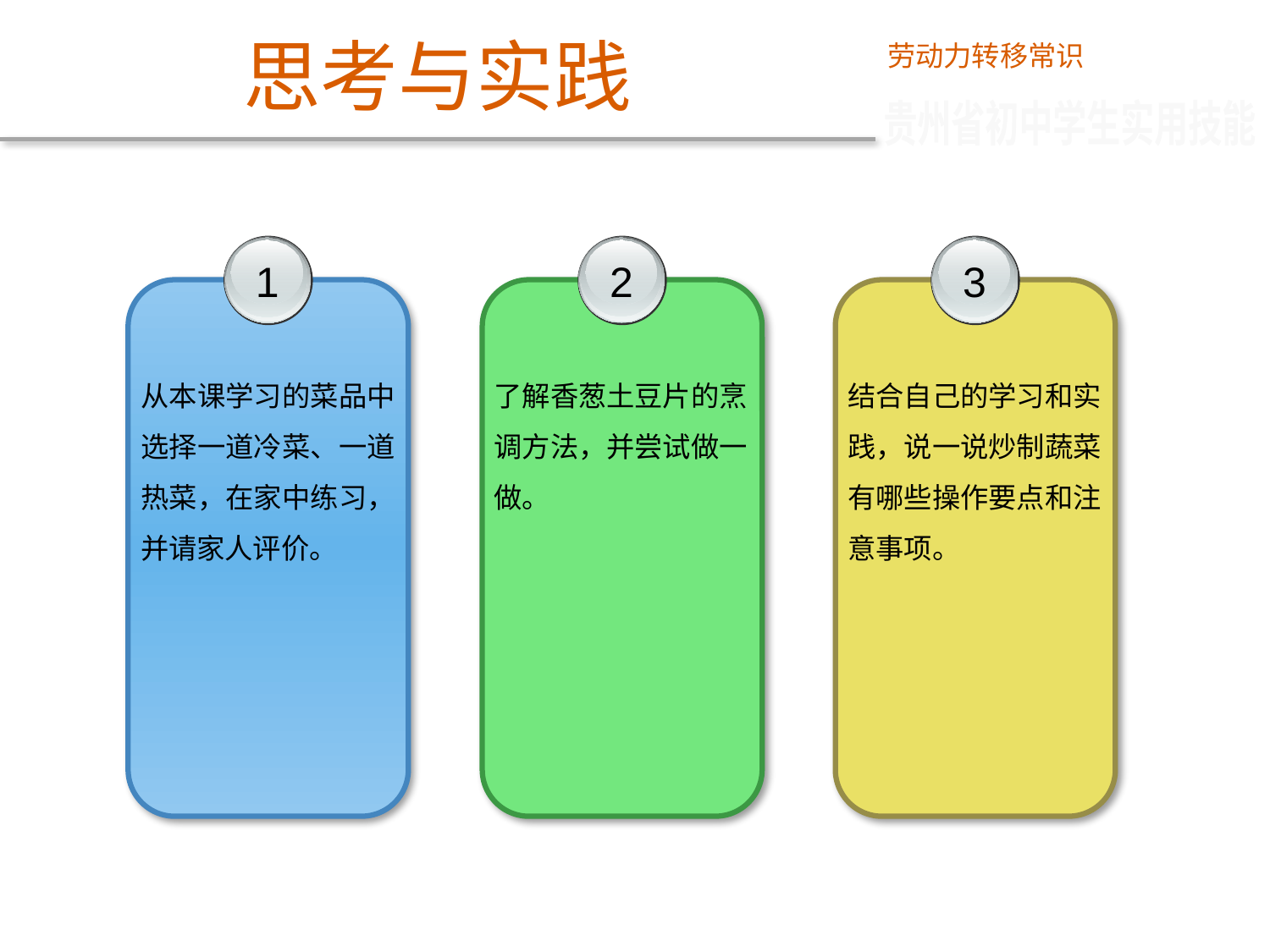

思考与实践
劳动力转移常识
贵州省初中学生实用技能

1

从本课学习的菜品中选择一道冷菜、一道热菜，在家中练习，并请家人评价。

2

了解香葱土豆片的烹调方法，并尝试做一做。

3

结合自己的学习和实践，说一说炒制蔬菜有哪些操作要点和注意事项。